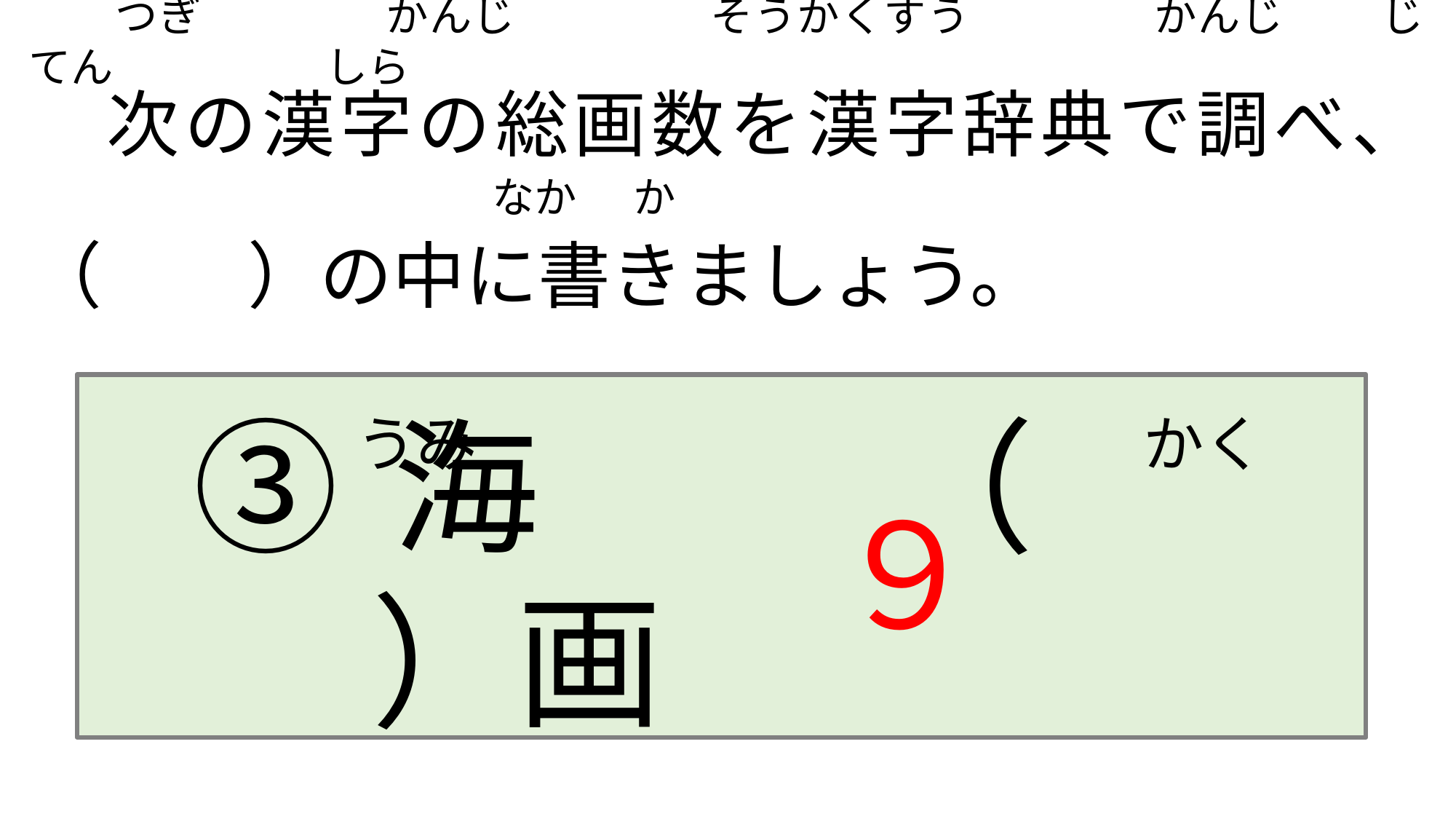

つぎ　　　　 かんじ　　　　  そうかくすう　　　　 かんじ　 　じてん　　　　　しら
　次の漢字の総画数を漢字辞典で調べ、（　　）の中に書きましょう。
　　　　　　　　　　　　なか      か

うみ
かく
③海　　（  　　 ）画
９